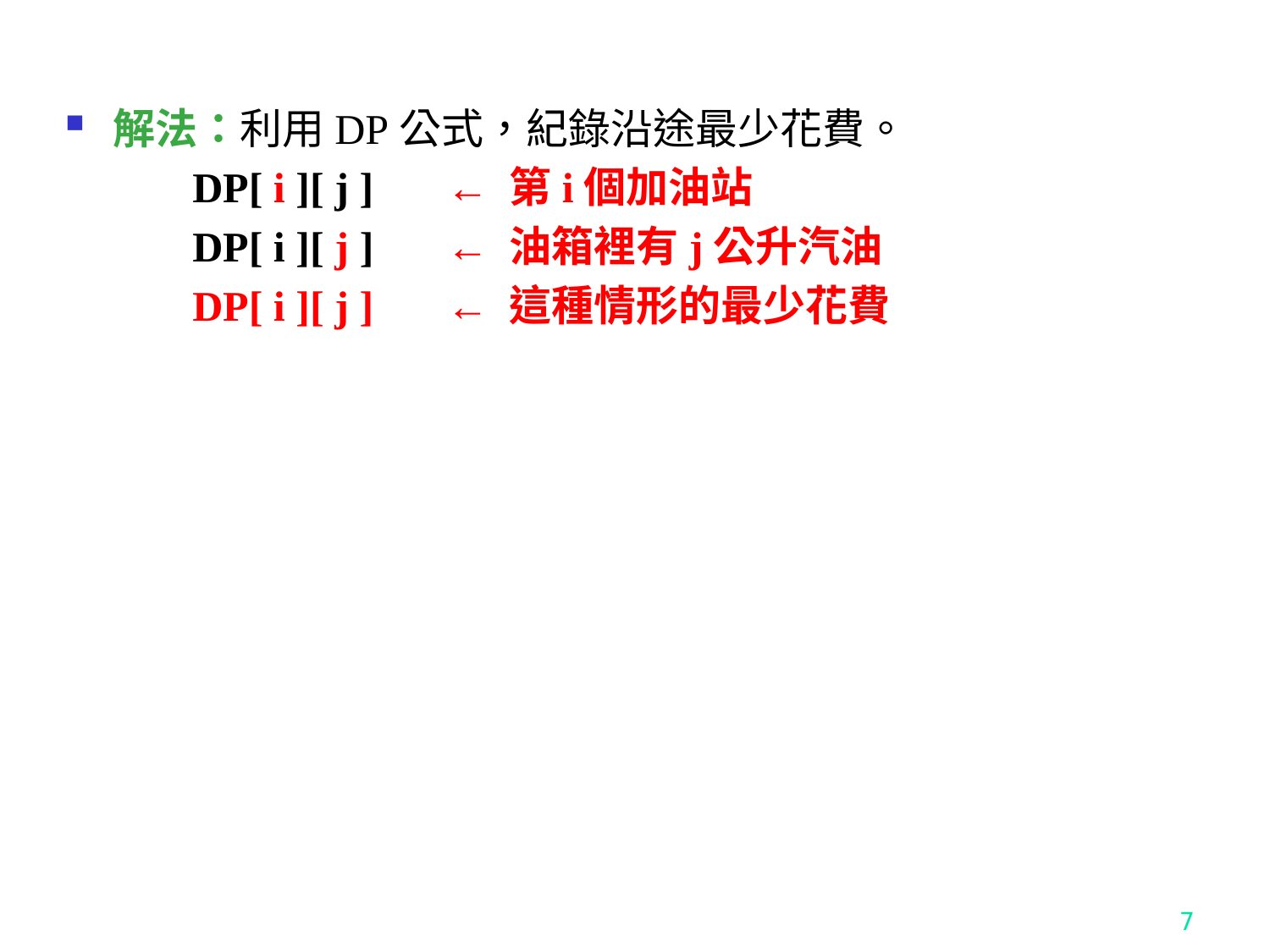

解法：利用DP公式，紀錄沿途最少花費。
	DP[ i ][ j ]	← 第i個加油站
	DP[ i ][ j ]	← 油箱裡有j公升汽油
	DP[ i ][ j ] 	← 這種情形的最少花費
7